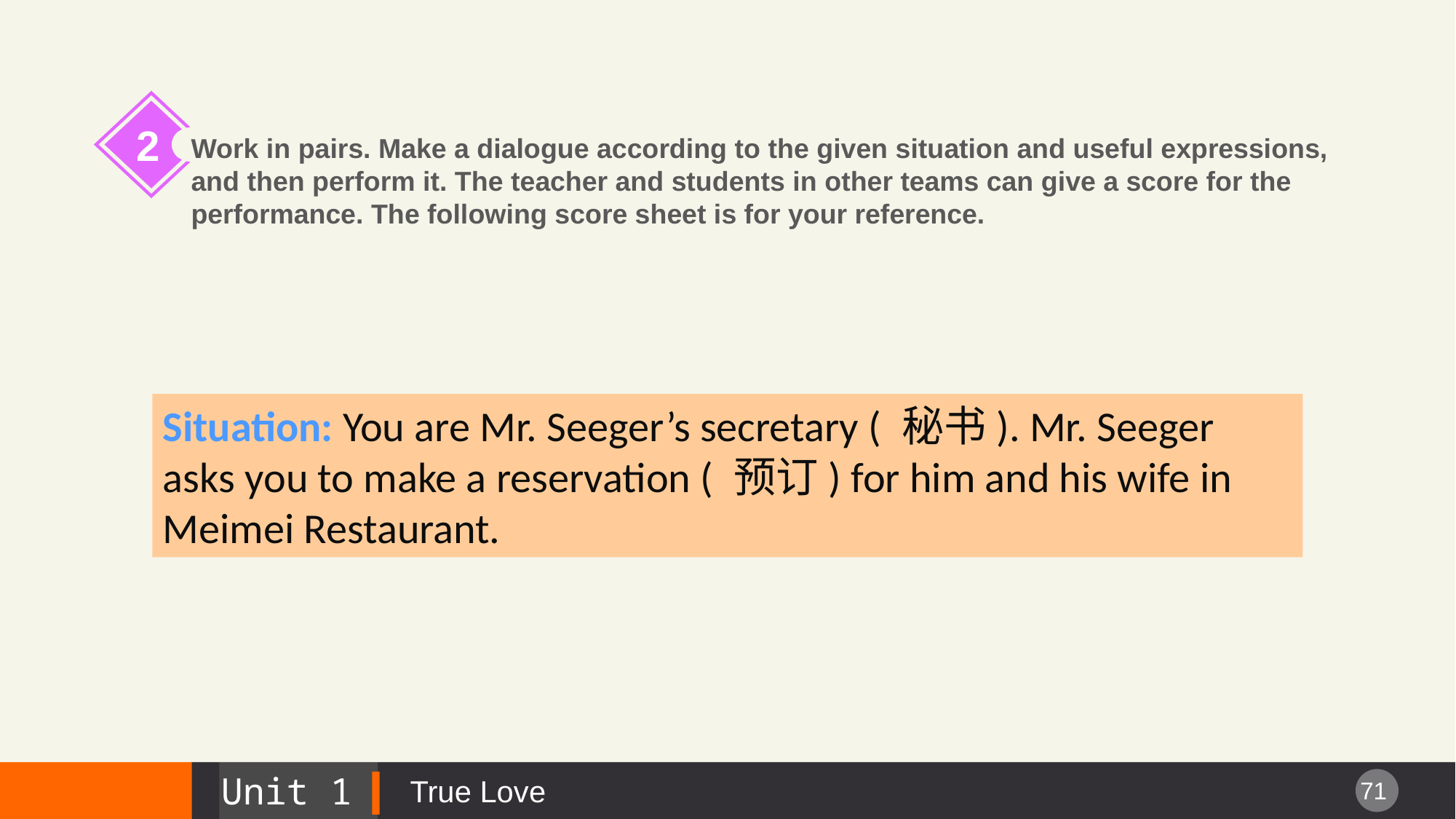

2
Work in pairs. Make a dialogue according to the given situation and useful expressions, and then perform it. The teacher and students in other teams can give a score for the performance. The following score sheet is for your reference.
Situation: You are Mr. Seeger’s secretary ( 秘书). Mr. Seeger asks you to make a reservation ( 预订) for him and his wife in Meimei Restaurant.